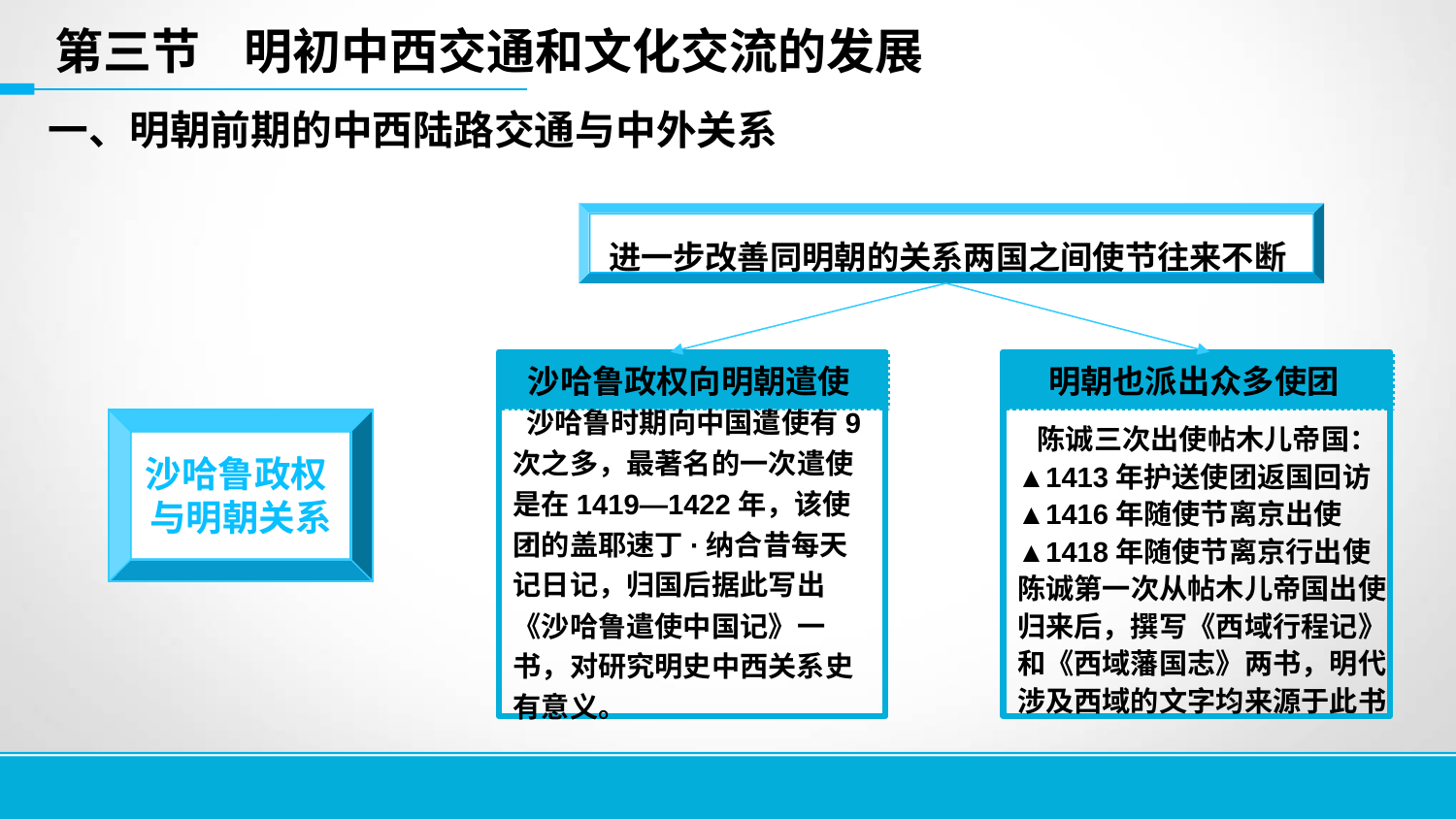

第三节    明初中西交通和文化交流的发展

一、明朝前期的中西陆路交通与中外关系

进一步改善同明朝的关系两国之间使节往来不断

沙哈鲁政权向明朝遣使

明朝也派出众多使团

 沙哈鲁时期向中国遣使有9次之多，最著名的一次遣使是在1419—1422年，该使团的盖耶速丁·纳合昔每天记日记，归国后据此写出《沙哈鲁遣使中国记》一书，对研究明史中西关系史有意义。
  陈诚三次出使帖木儿帝国：
▲1413年护送使团返国回访
▲1416年随使节离京出使
▲1418年随使节离京行出使
陈诚第一次从帖木儿帝国出使归来后，撰写《西域行程记》和《西域藩国志》两书，明代涉及西域的文字均来源于此书

沙哈鲁政权
与明朝关系
14
14